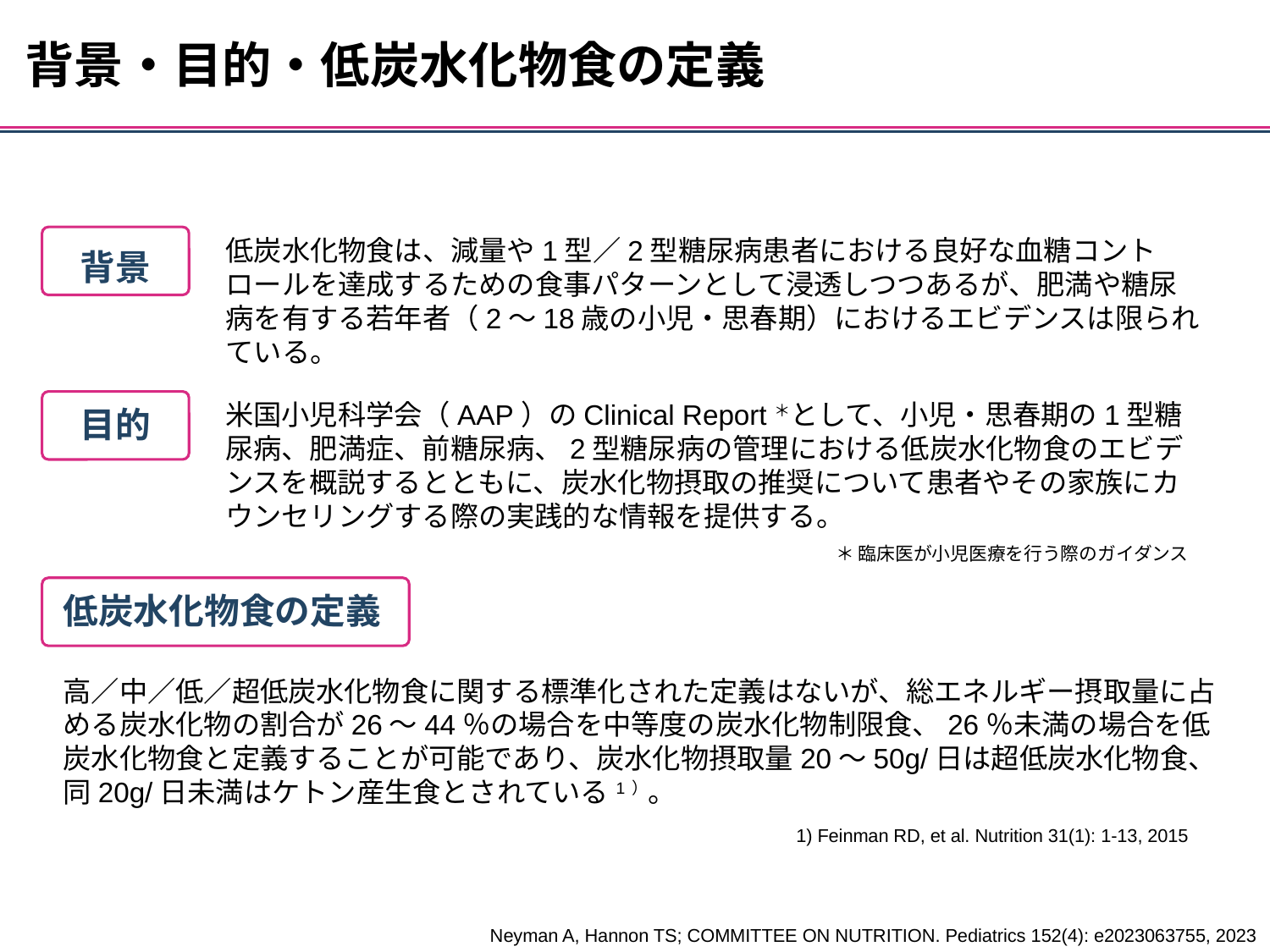

背景・目的・低炭水化物食の定義

背景
低炭水化物食は、減量や1型／2型糖尿病患者における良好な血糖コントロールを達成するための食事パターンとして浸透しつつあるが、肥満や糖尿病を有する若年者（2～18歳の小児・思春期）におけるエビデンスは限られている。
米国小児科学会（AAP）のClinical Report＊として、小児・思春期の1型糖尿病、肥満症、前糖尿病、2型糖尿病の管理における低炭水化物食のエビデンスを概説するとともに、炭水化物摂取の推奨について患者やその家族にカウンセリングする際の実践的な情報を提供する。

目的
＊ 臨床医が小児医療を行う際のガイダンス

低炭水化物食の定義
高／中／低／超低炭水化物食に関する標準化された定義はないが、総エネルギー摂取量に占める炭水化物の割合が26～44％の場合を中等度の炭水化物制限食、26％未満の場合を低炭水化物食と定義することが可能であり、炭水化物摂取量20～50g/日は超低炭水化物食、同20g/日未満はケトン産生食とされている1）。
1) Feinman RD, et al. Nutrition 31(1): 1-13, 2015
Neyman A, Hannon TS; COMMITTEE ON NUTRITION. Pediatrics 152(4): e2023063755, 2023